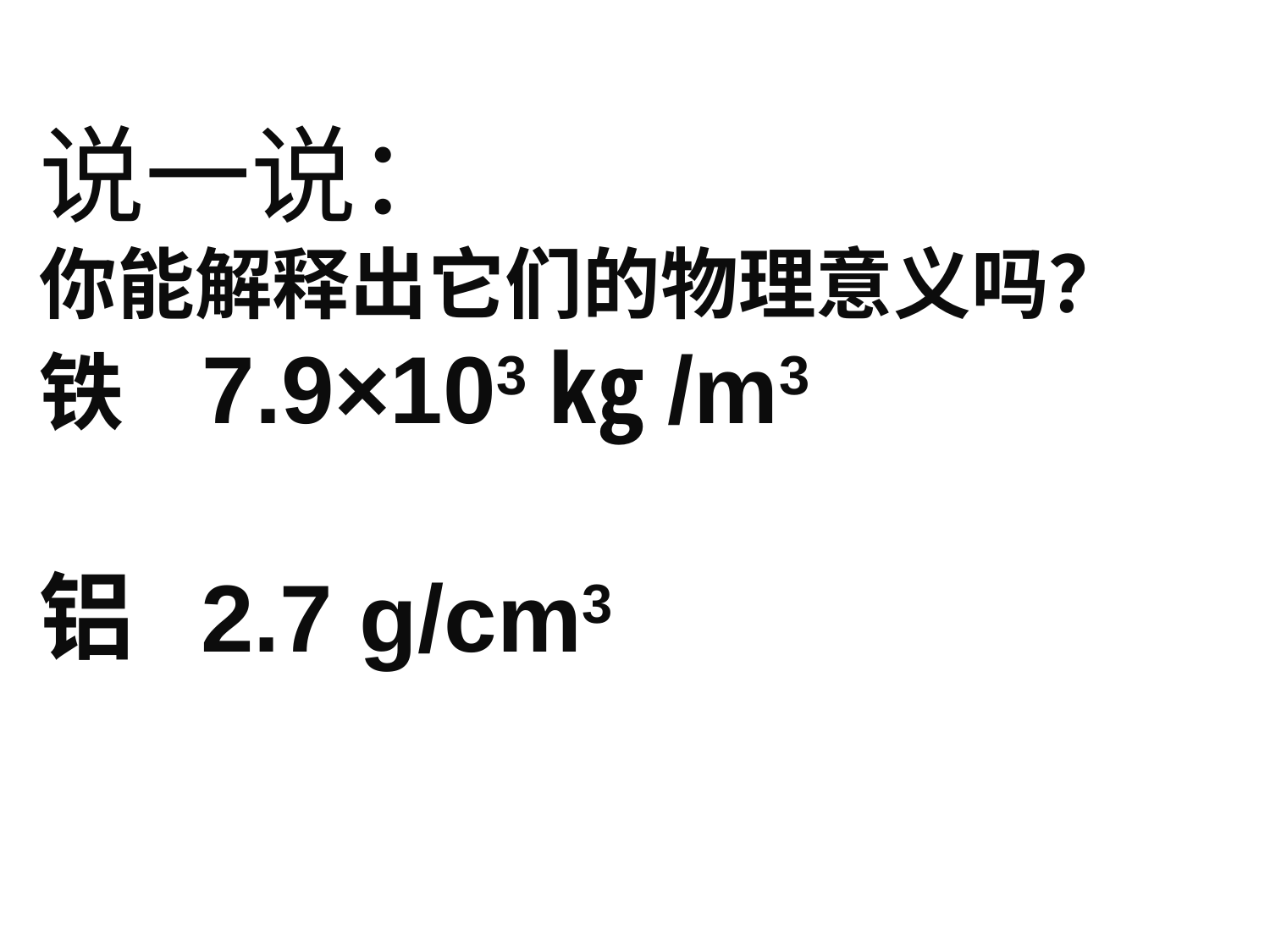

说一说：
你能解释出它们的物理意义吗？
铁   7.9×103㎏/m3

铝  2.7 g/cm3